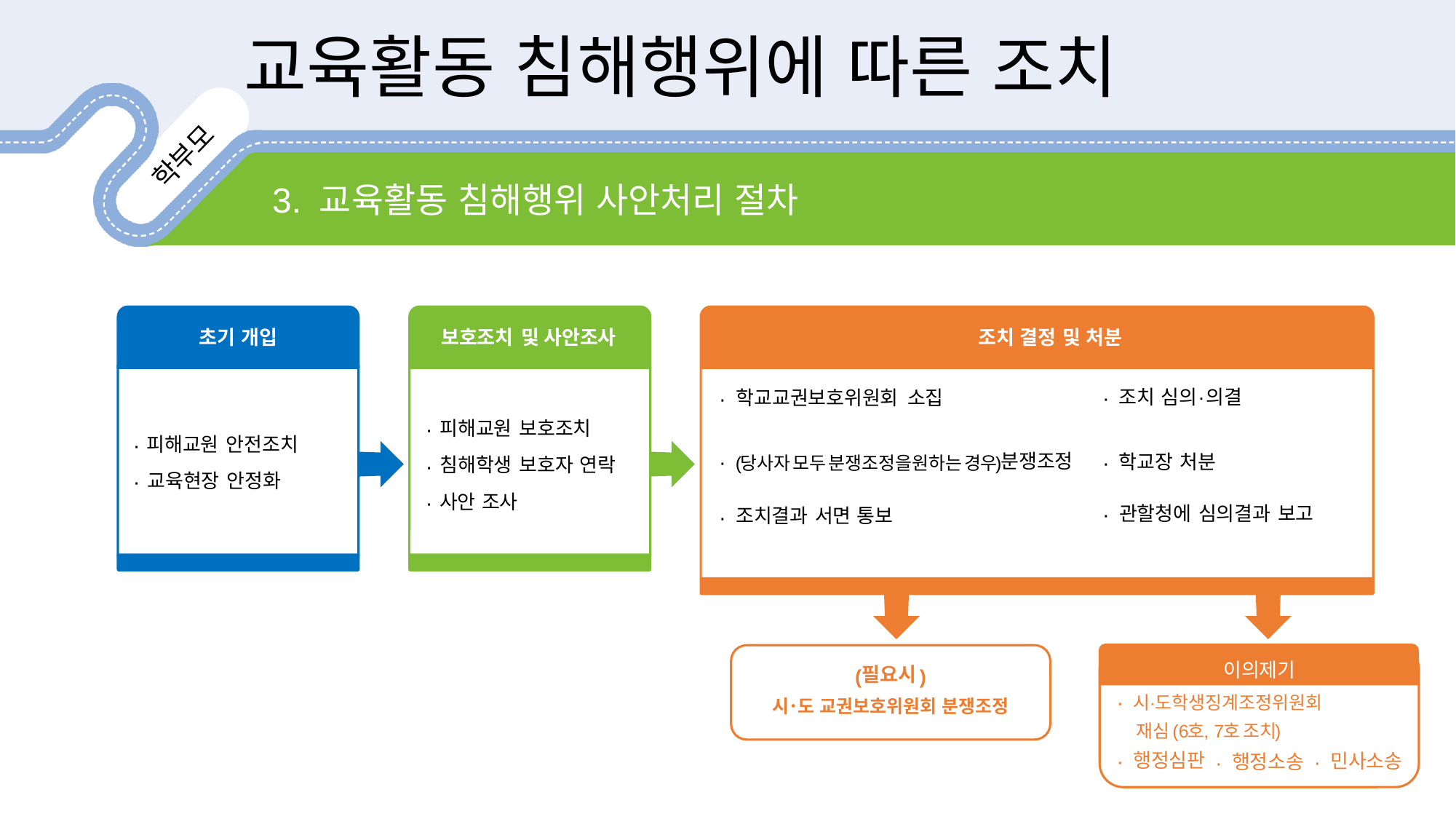

교육활동 침해행위에 따른 조치
3. 교육활동 침해행위 사안처리 절차

초기
개입
보호조치
및
사안조사
조치
결정
및
처분

·
조치
심의
·
의결
·
학교교권보호위원회
소집
·
피해교원
보호조치
·
침해학생
보호자
연락
·
사안
조사
·
피해교원
안전조치
·
교육현장
안정화

·
분쟁조정
(
당사자
모두
분쟁조정을
원하는
경우
)
·
학교장
처분
·
관할청에
심의결과
보고
·
조치결과
서면
통보

이의제기

이의제기

필요시
(
)
·
시
·
도학생징계조정위원회
재심
(6
호
, 7
호
조치
)
·
행정심판
·
민사소송
·
행정소송
시･도 교권보호위원회 분쟁조정